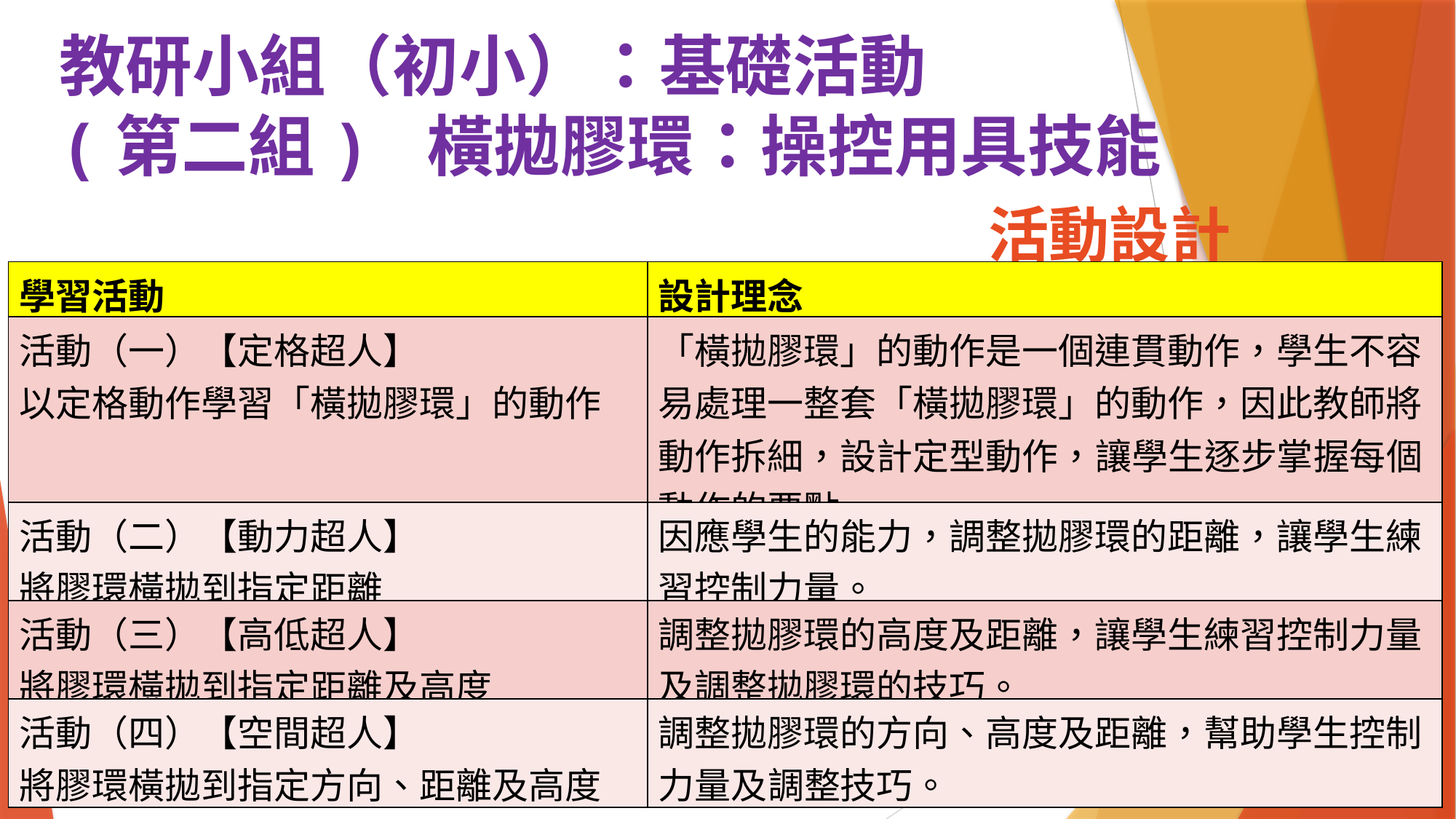

教研小組（初小）：基礎活動
(第二組) 橫拋膠環：操控用具技能
# 活動設計
| 學習活動 | 設計理念 |
| --- | --- |
| 活動（一）【定格超人】 以定格動作學習「橫拋膠環」的動作 | 「橫拋膠環」的動作是一個連貫動作，學生不容易處理一整套「橫拋膠環」的動作，因此教師將動作拆細，設計定型動作，讓學生逐步掌握每個動作的要點。 |
| 活動（二）【動力超人】 將膠環橫拋到指定距離 | 因應學生的能力，調整拋膠環的距離，讓學生練習控制力量。 |
| 活動（三）【高低超人】 將膠環橫拋到指定距離及高度 | 調整拋膠環的高度及距離，讓學生練習控制力量及調整拋膠環的技巧。 |
| 活動（四）【空間超人】 將膠環橫拋到指定方向、距離及高度 | 調整拋膠環的方向、高度及距離，幫助學生控制力量及調整技巧。 |